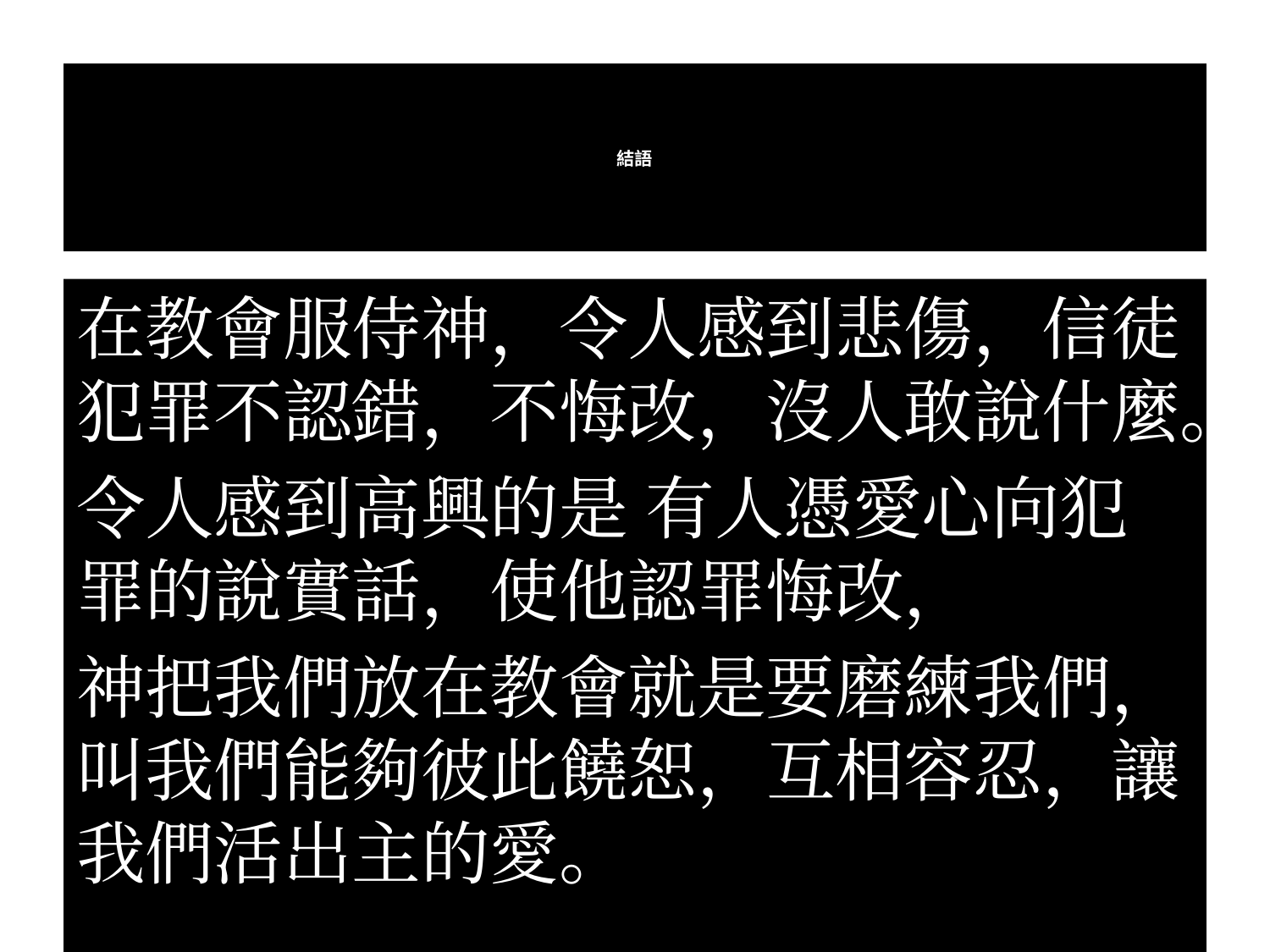

# 結語
在教會服侍神，令人感到悲傷，信徒犯罪不認錯，不悔改，沒人敢說什麼。
令人感到高興的是 有人憑愛心向犯罪的說實話，使他認罪悔改，
神把我們放在教會就是要磨練我們，叫我們能夠彼此饒恕，互相容忍，讓我們活出主的愛。